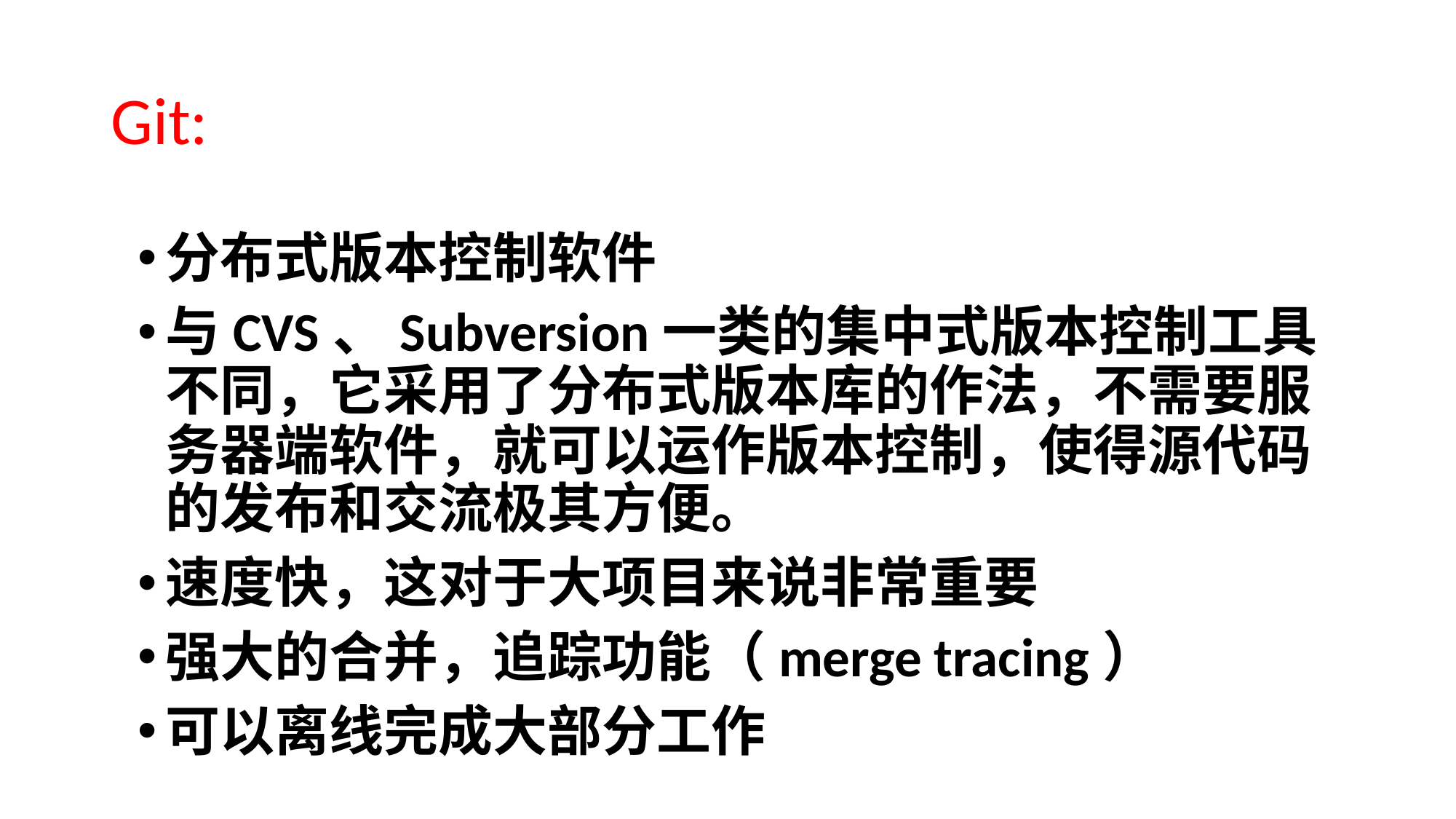

# Git:
分布式版本控制软件
与CVS、Subversion一类的集中式版本控制工具不同，它采用了分布式版本库的作法，不需要服务器端软件，就可以运作版本控制，使得源代码的发布和交流极其方便。
速度快，这对于大项目来说非常重要
强大的合并，追踪功能（merge tracing）
可以离线完成大部分工作